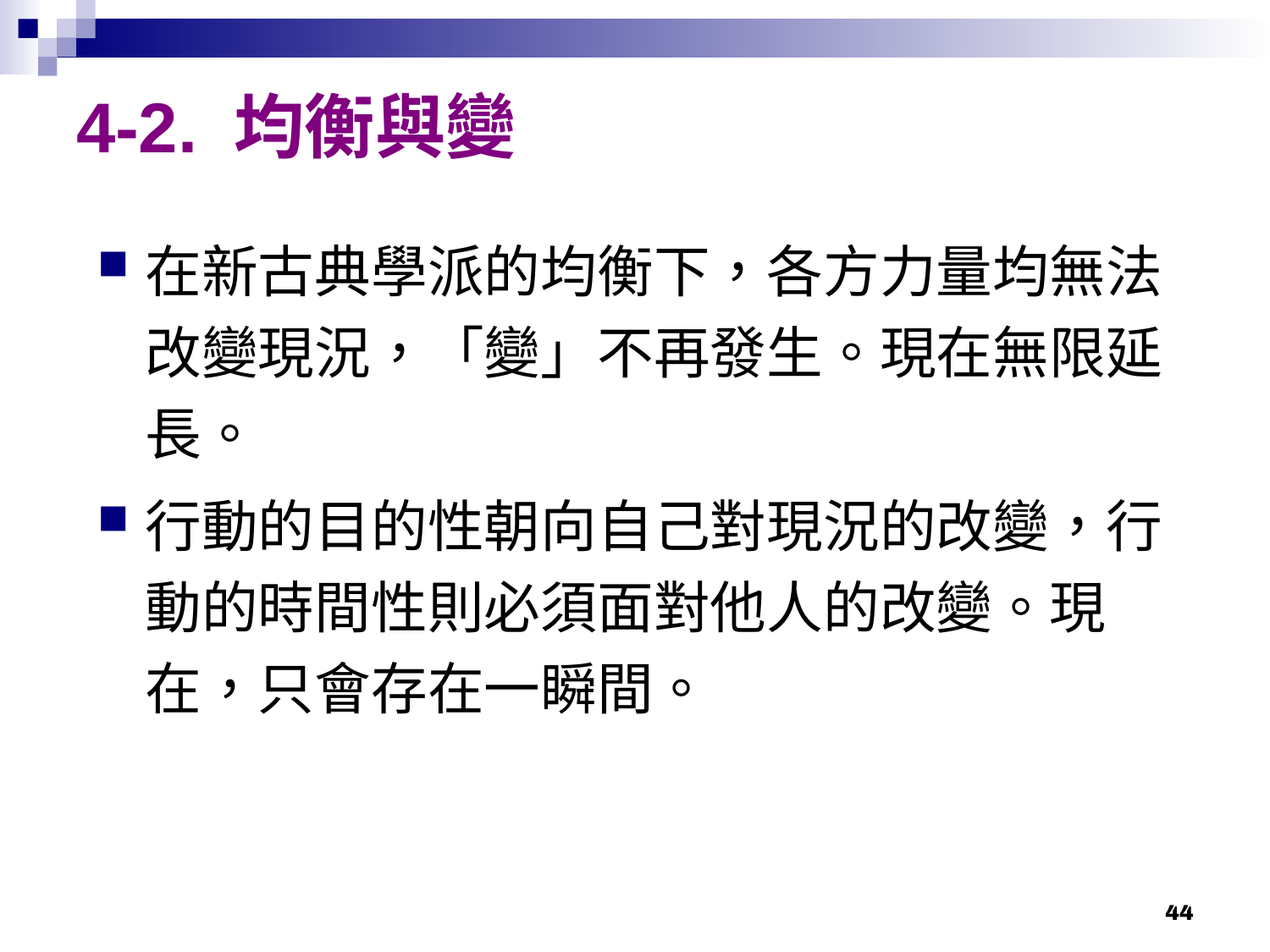

# 4-2. 均衡與變
在新古典學派的均衡下，各方力量均無法改變現況，「變」不再發生。現在無限延長。
行動的目的性朝向自己對現況的改變，行動的時間性則必須面對他人的改變。現在，只會存在一瞬間。
44